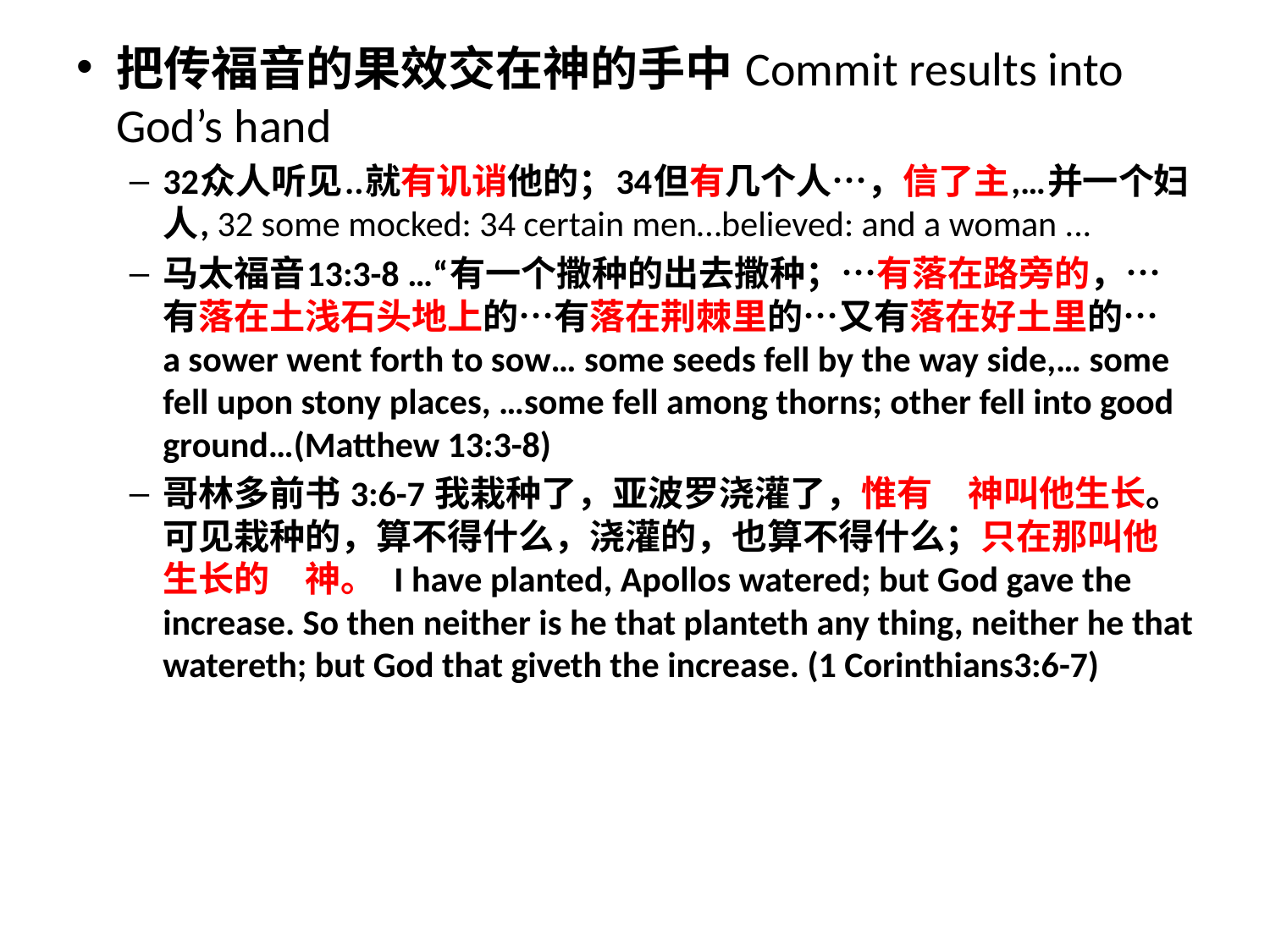

把传福音的果效交在神的手中 Commit results into God’s hand
32众人听见..就有讥诮他的；34但有几个人…，信了主,…并一个妇人, 32 some mocked: 34 certain men…believed: and a woman ...
马太福音13:3-8 …“有一个撒种的出去撒种；…有落在路旁的，…有落在土浅石头地上的…有落在荆棘里的…又有落在好土里的…  a sower went forth to sow… some seeds fell by the way side,… some fell upon stony places, …some fell among thorns; other fell into good ground…(Matthew 13:3-8)
哥林多前书 3:6-7 我栽种了，亚波罗浇灌了，惟有　神叫他生长。可见栽种的，算不得什么，浇灌的，也算不得什么；只在那叫他生长的　神。  I have planted, Apollos watered; but God gave the increase. So then neither is he that planteth any thing, neither he that watereth; but God that giveth the increase. (1 Corinthians3:6-7)